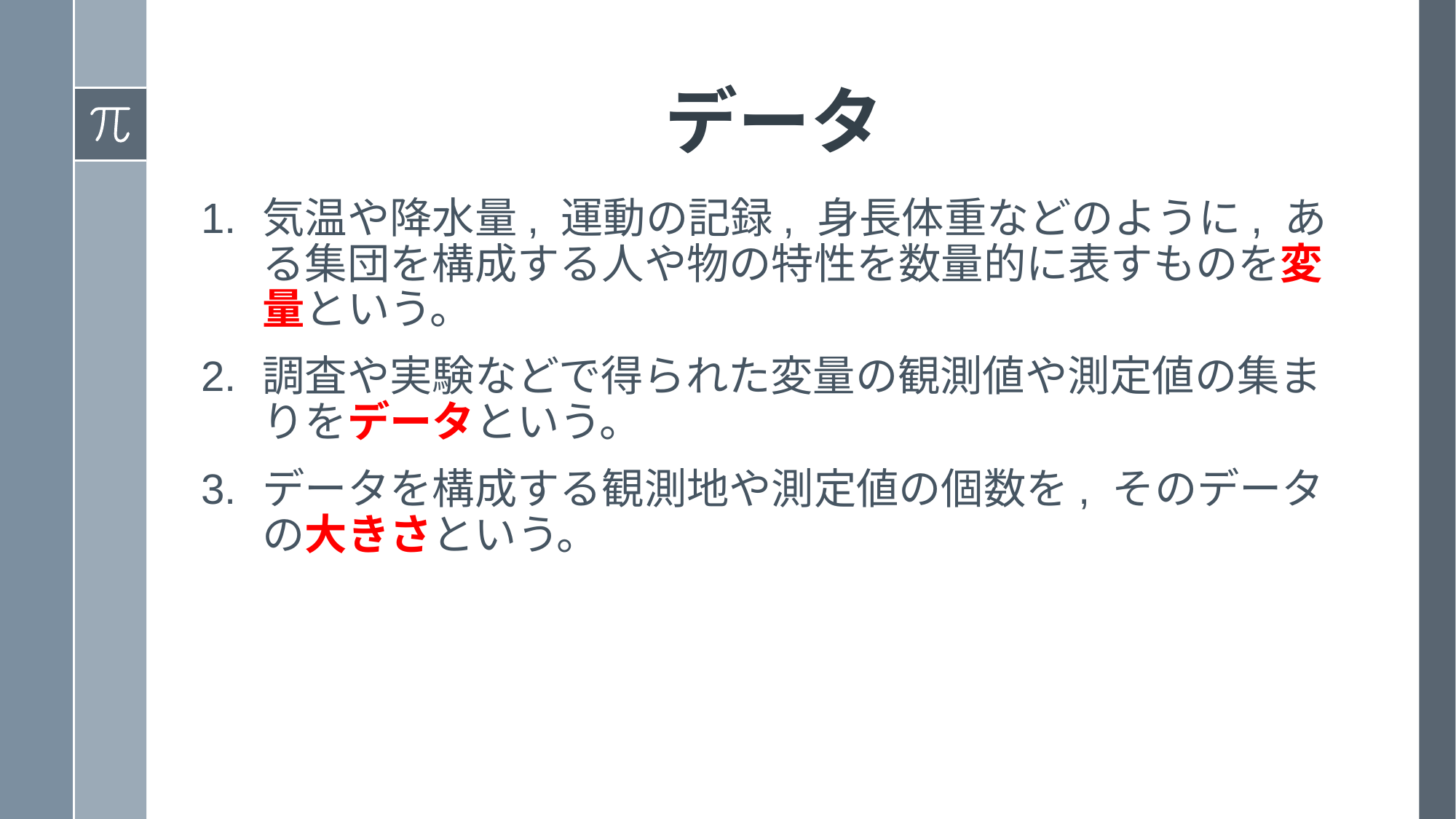

# データ
気温や降水量, 運動の記録, 身長体重などのように, ある集団を構成する人や物の特性を数量的に表すものを変量という。
調査や実験などで得られた変量の観測値や測定値の集まりをデータという。
データを構成する観測地や測定値の個数を, そのデータの大きさという。